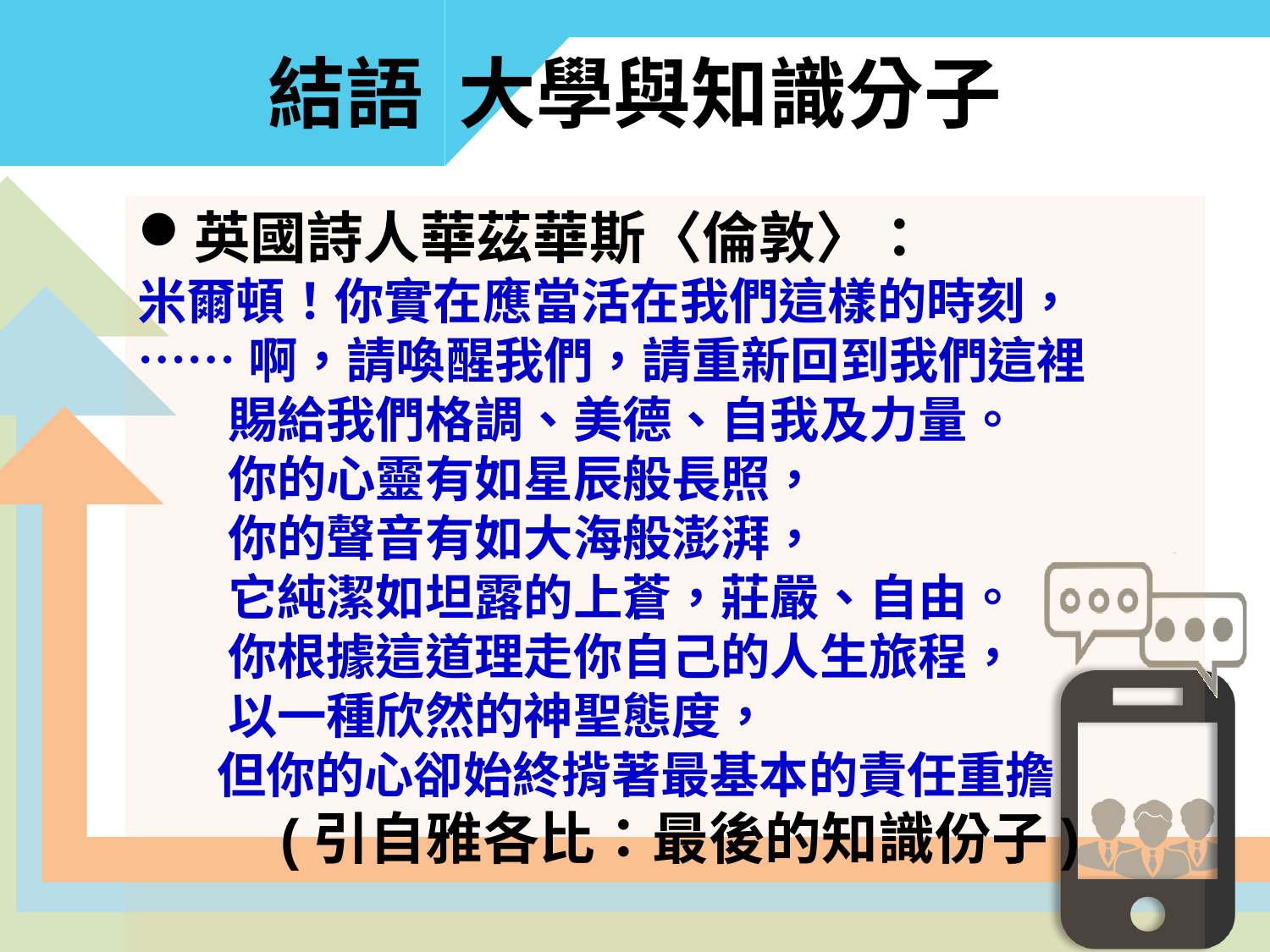

# 結語  大學與知識分子
英國詩人華茲華斯〈倫敦〉：
米爾頓！你實在應當活在我們這樣的時刻，
……啊，請喚醒我們，請重新回到我們這裡
       賜給我們格調、美德、自我及力量。
       你的心靈有如星辰般長照，
       你的聲音有如大海般澎湃，
       它純潔如坦露的上蒼，莊嚴、自由。
       你根據這道理走你自己的人生旅程，
       以一種欣然的神聖態度，
      但你的心卻始終揹著最基本的責任重擔
  (引自雅各比：最後的知識份子)